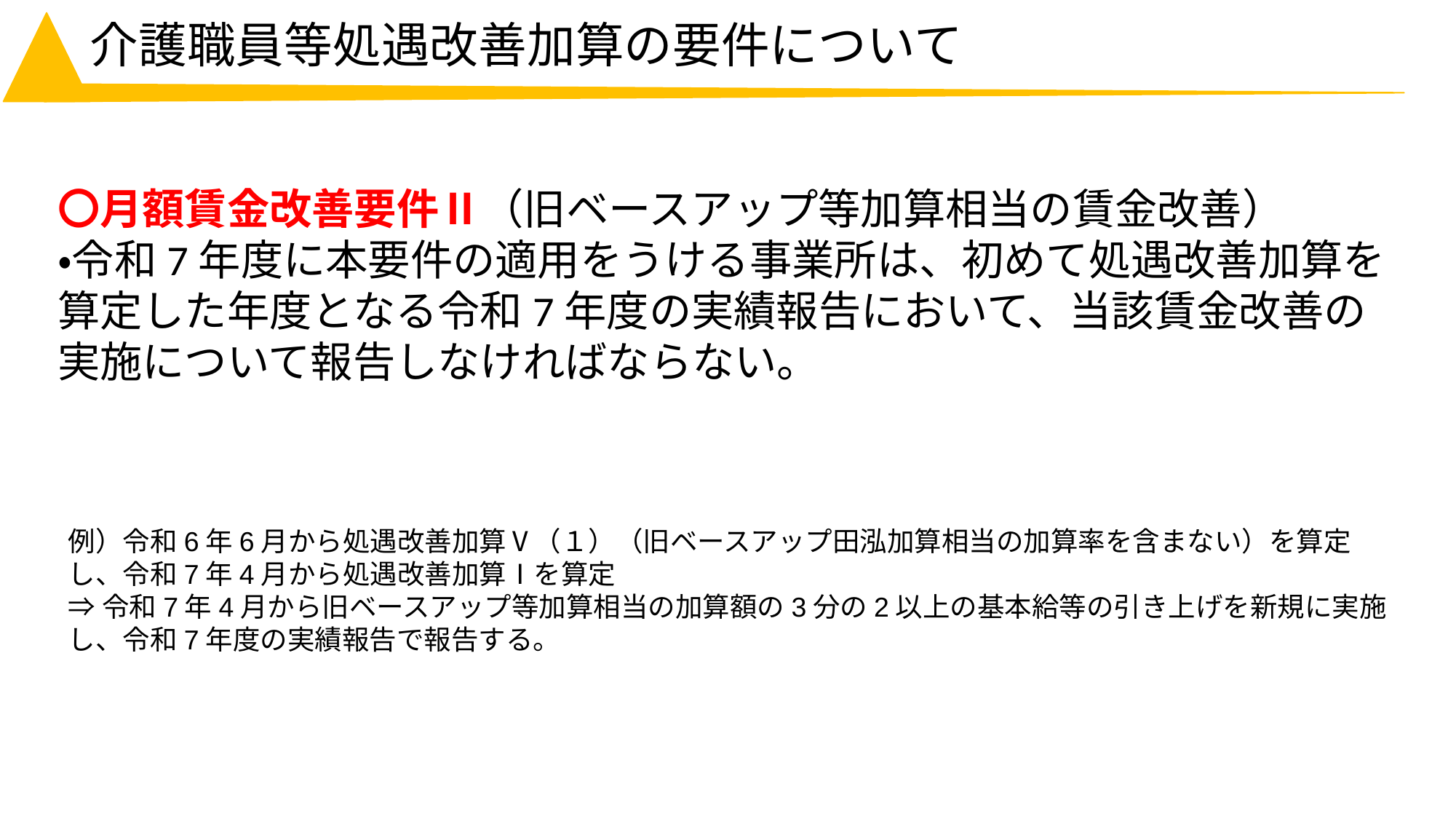

# 介護職員等処遇改善加算の要件について
〇月額賃金改善要件Ⅱ（旧ベースアップ等加算相当の賃金改善）
・令和7年度に本要件の適用をうける事業所は、初めて処遇改善加算を算定した年度となる令和7年度の実績報告において、当該賃金改善の実施について報告しなければならない。
例）令和6年6月から処遇改善加算Ⅴ（１）（旧ベースアップ田泓加算相当の加算率を含まない）を算定し、令和7年4月から処遇改善加算Ⅰを算定
⇒令和7年4月から旧ベースアップ等加算相当の加算額の3分の2以上の基本給等の引き上げを新規に実施し、令和7年度の実績報告で報告する。